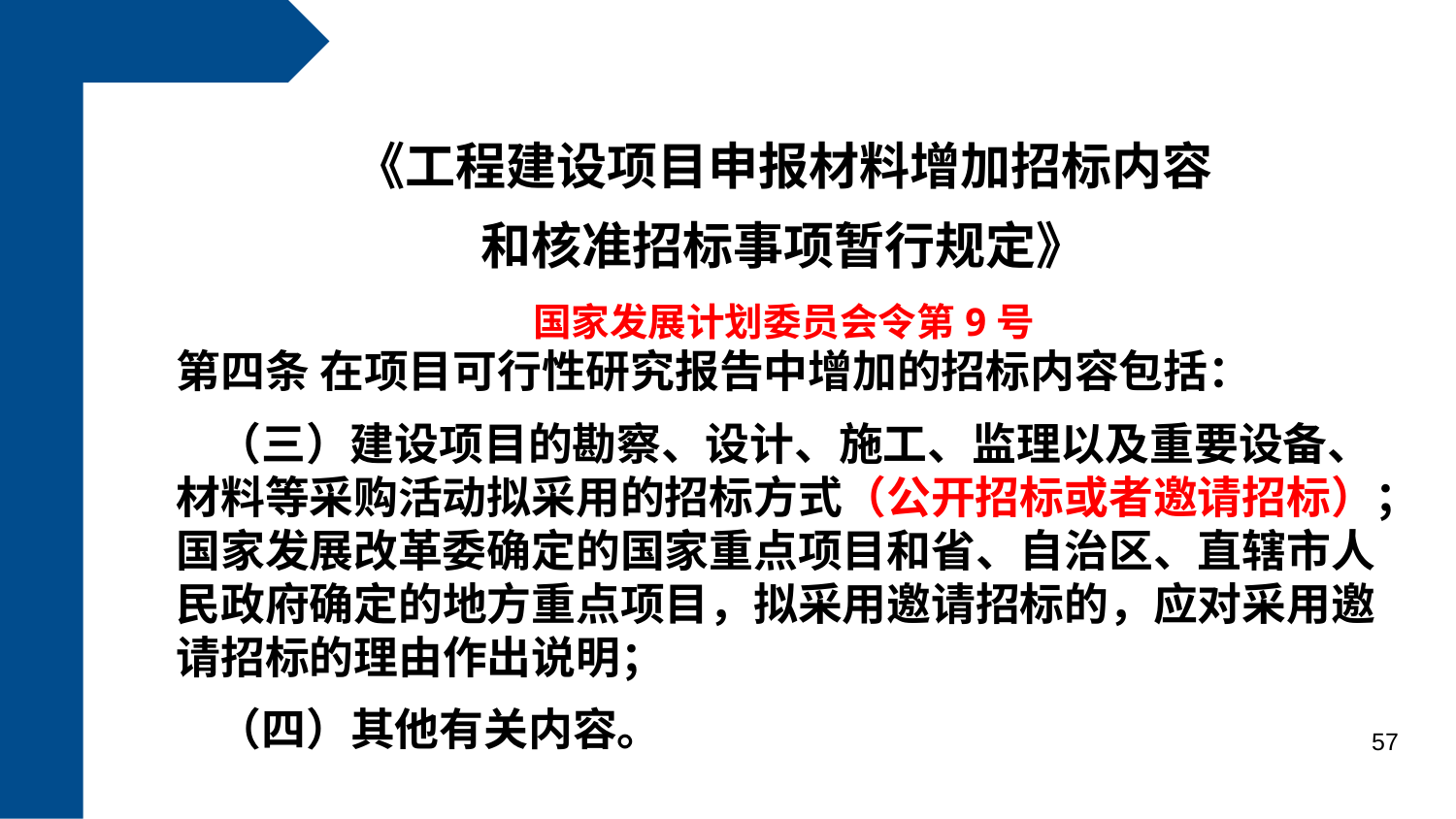

《工程建设项目申报材料增加招标内容
和核准招标事项暂行规定》
国家发展计划委员会令第9号
第四条 在项目可行性研究报告中增加的招标内容包括：
   （三）建设项目的勘察、设计、施工、监理以及重要设备、材料等采购活动拟采用的招标方式（公开招标或者邀请招标）；国家发展改革委确定的国家重点项目和省、自治区、直辖市人民政府确定的地方重点项目，拟采用邀请招标的，应对采用邀请招标的理由作出说明；
   （四）其他有关内容。
57